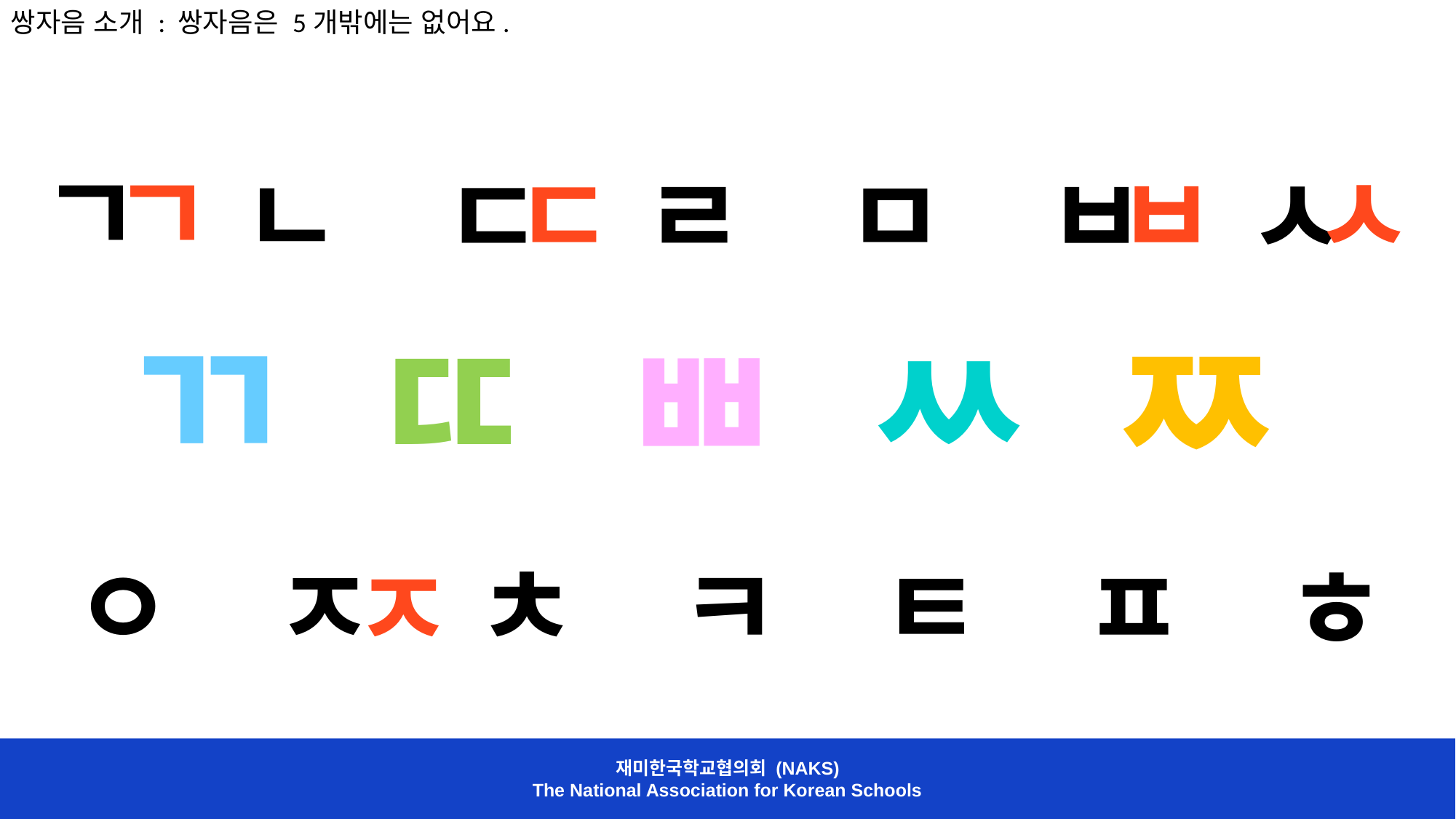

쌍자음 소개 : 쌍자음은 5개밖에는 없어요.
ㄱ
ㄱ
ㅅ
ㄷ
ㅂ
ㄴ
ㄷ
ㄹ
ㅁ
ㅂ
ㅅ
ㄲ
ㄸ
ㅆ
ㅉ
ㅃ
ㅇ
ㅈ
ㅊ
ㅋ
ㅌ
ㅍ
ㅈ
ㅎ
재미한국학교협의회 (NAKS)
The National Association for Korean Schools